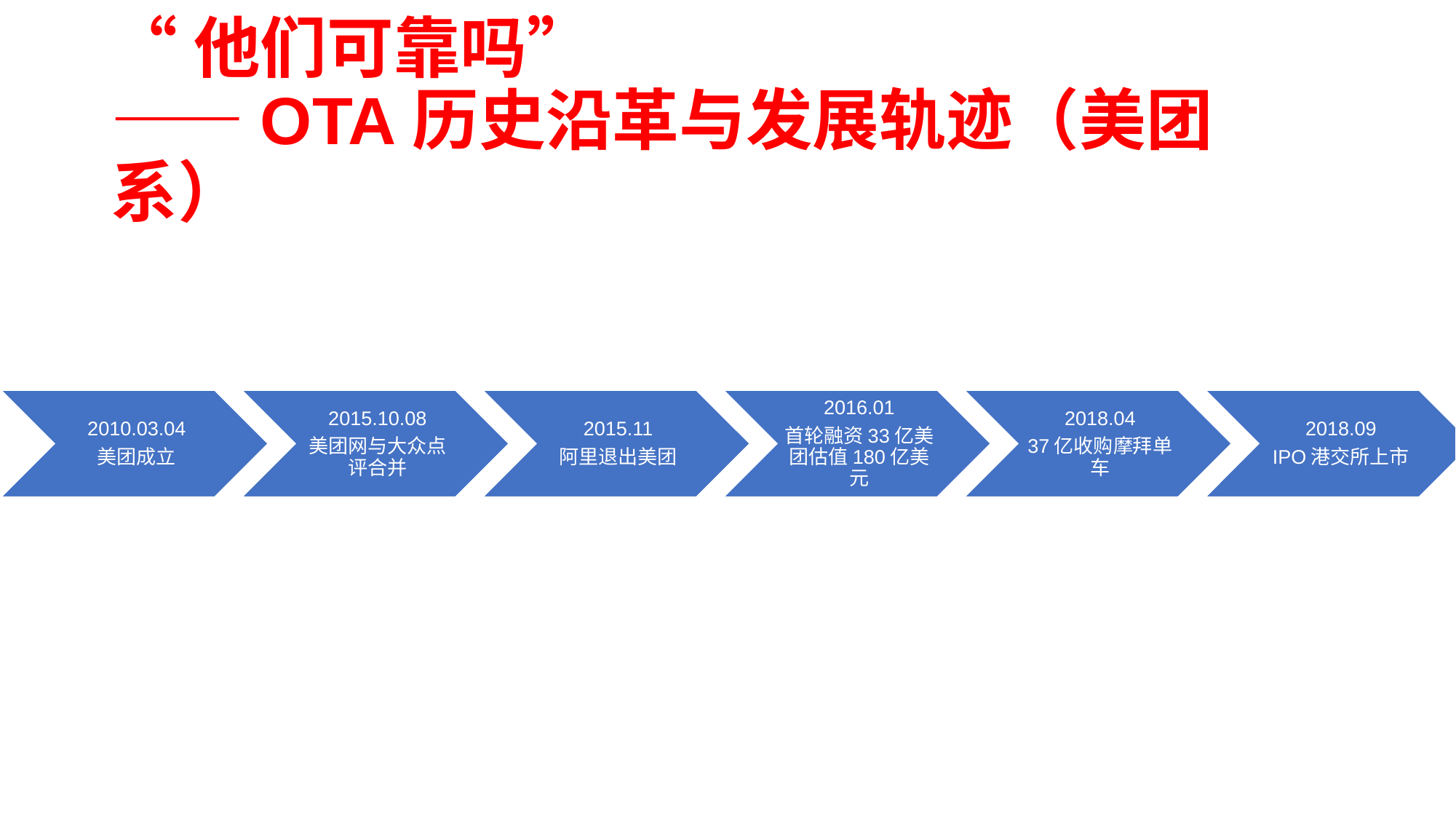

# “他们可靠吗” ——OTA历史沿革与发展轨迹（美团系）
2010.03.04
美团成立
2015.10.08
美团网与大众点评合并
2015.11
阿里退出美团
2016.01
首轮融资33亿美团估值180亿美元
2018.04
37亿收购摩拜单车
2018.09
IPO港交所上市